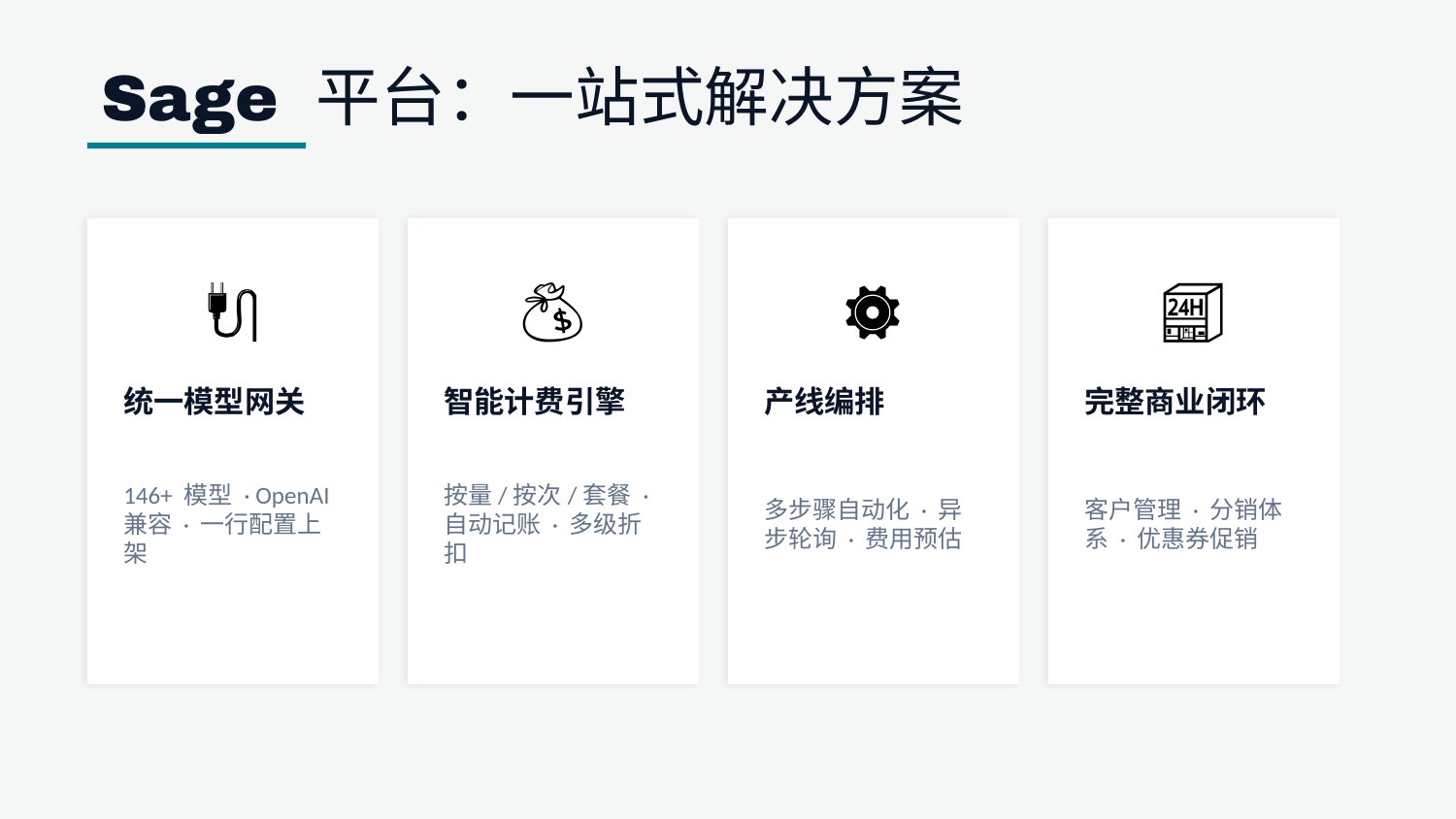

Sage 平台：一站式解决方案

🔌
💰
⚙️
🏪
统一模型网关
智能计费引擎
产线编排
完整商业闭环
146+ 模型 · OpenAI 兼容 · 一行配置上架
按量/按次/套餐 · 自动记账 · 多级折扣
多步骤自动化 · 异步轮询 · 费用预估
客户管理 · 分销体系 · 优惠券促销